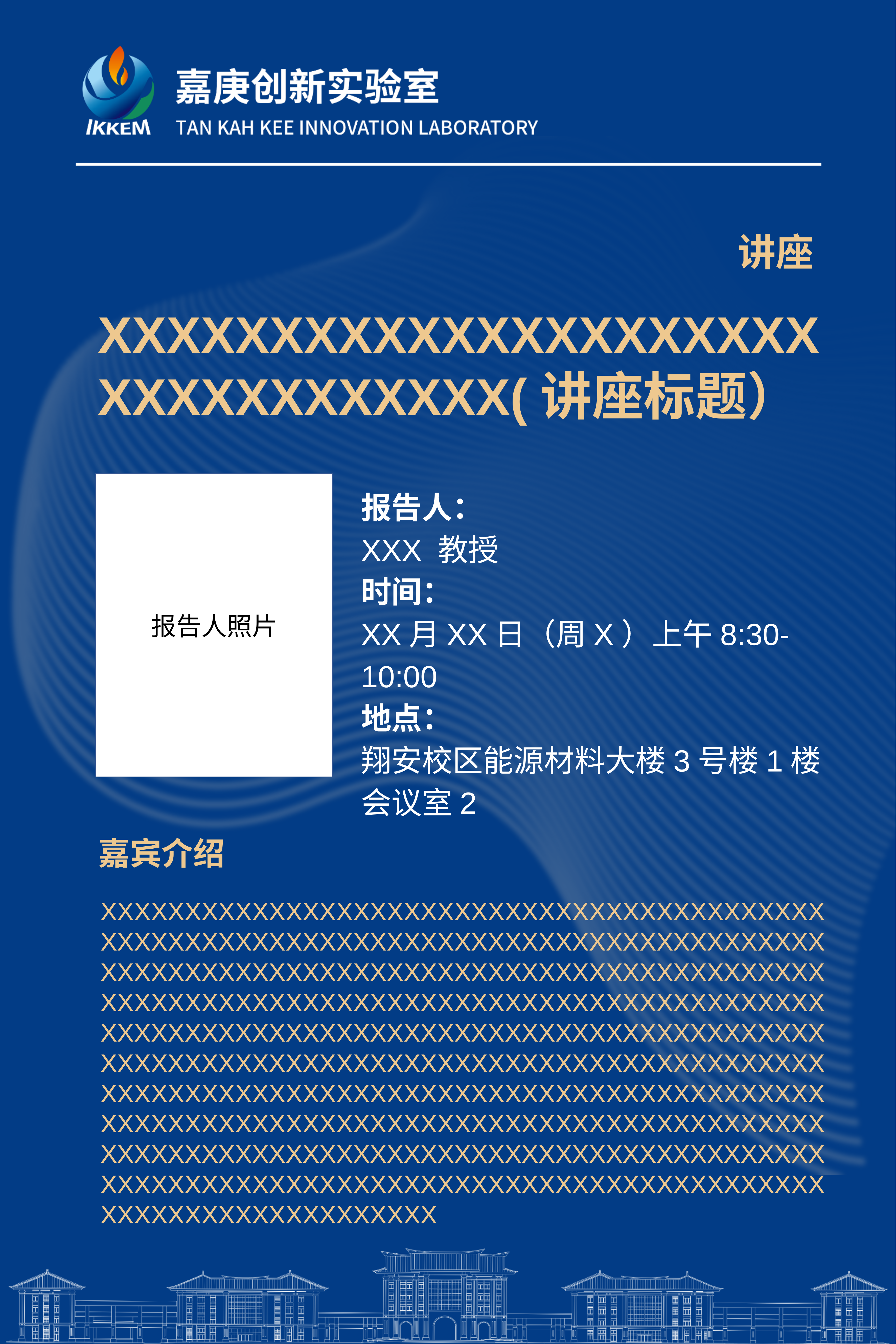

讲座
XXXXXXXXXXXXXXXXXXXXXXXXXXXXXXXXX(讲座标题）
报告人照片
报告人：
XXX 教授
时间：
XX月XX日（周X）上午8:30-10:00
地点：
翔安校区能源材料大楼3号楼1楼会议室2
嘉宾介绍
XXXXXXXXXXXXXXXXXXXXXXXXXXXXXXXXXXXXXXXXXXXXXXXXXXXXXXXXXXXXXXXXXXXXXXXXXXXXXXXXXXXXXXXXXXXXXXXXXXXXXXXXXXXXXXXXXXXXXXXXXXXXXXXXXXXXXXXXXXXXXXXXXXXXXXXXXXXXXXXXXXXXXXXXXXXXXXXXXXXXXXXXXXXXXXXXXXXXXXXXXXXXXXXXXXXXXXXXXXXXXXXXXXXXXXXXXXXXXXXXXXXXXXXXXXXXXXXXXXXXXXXXXXXXXXXXXXXXXXXXXXXXXXXXXXXXXXXXXXXXXXXXXXXXXXXXXXXXXXXXXXXXXXXXXXXXXXXXXXXXXXXXXXXXXXXXXXXXXXXXXXXXXXXXXXXXXXXXXXXXXXXXXXXXXXXXXXXXXXXXXXXXXXXXXXXXXXXXXXXXXXXXXXXXXXXXXXXXXXXXXXXXXXXXXX